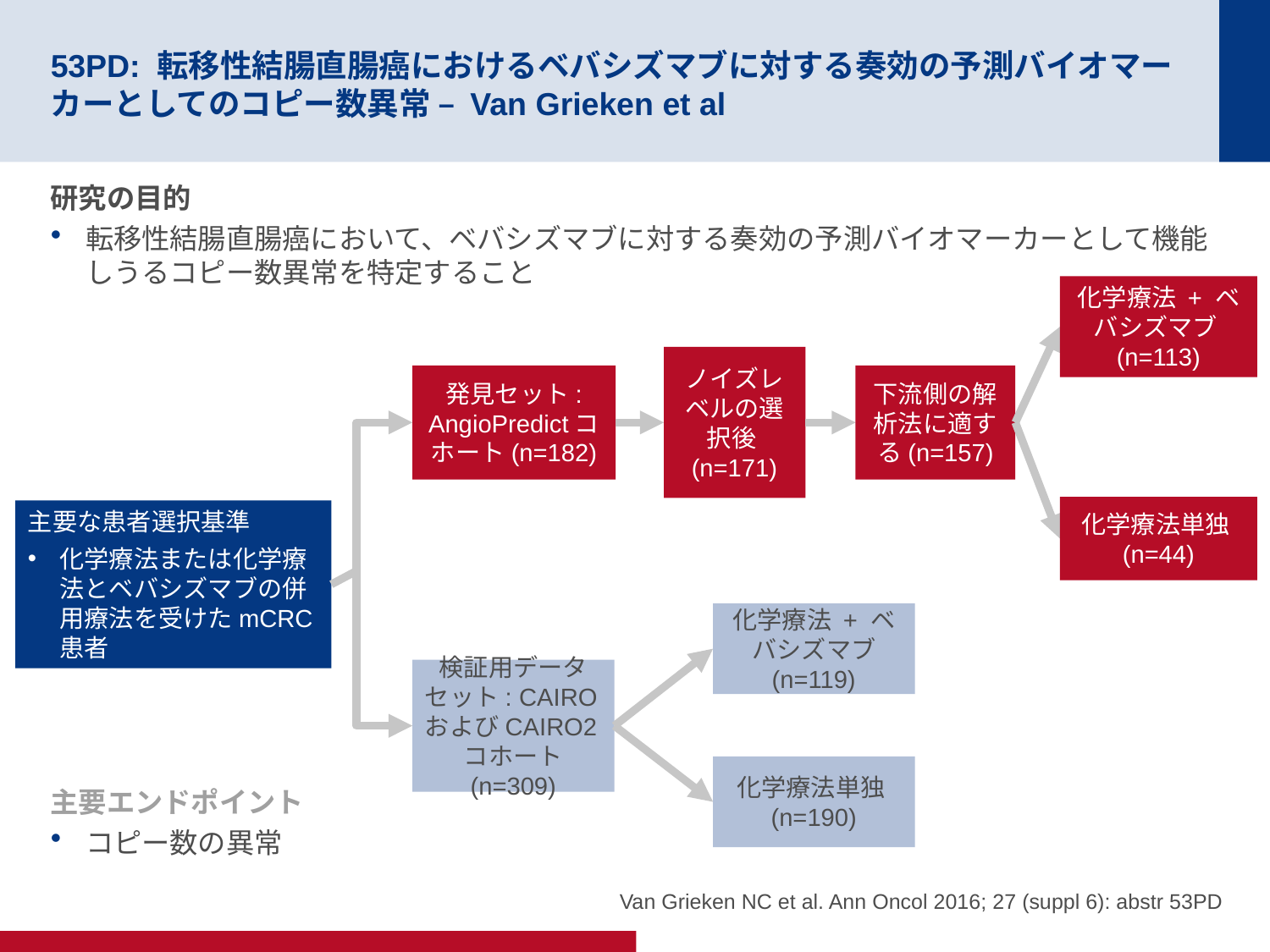

# 53PD: 転移性結腸直腸癌におけるベバシズマブに対する奏効の予測バイオマーカーとしてのコピー数異常 – Van Grieken et al
研究の目的
転移性結腸直腸癌において、ベバシズマブに対する奏効の予測バイオマーカーとして機能しうるコピー数異常を特定すること

化学療法 + ベバシズマブ(n=113)
ノイズレベルの選択後(n=171)
発見セット: AngioPredictコホート(n=182)
下流側の解析法に適する(n=157)
化学療法単独(n=44)
主要な患者選択基準
化学療法または化学療法とベバシズマブの併用療法を受けたmCRC患者
化学療法 + ベバシズマブ (n=119)
検証用データセット: CAIROおよびCAIRO2コホート (n=309)
化学療法単独(n=190)
主要エンドポイント
コピー数の異常

Van Grieken NC et al. Ann Oncol 2016; 27 (suppl 6): abstr 53PD